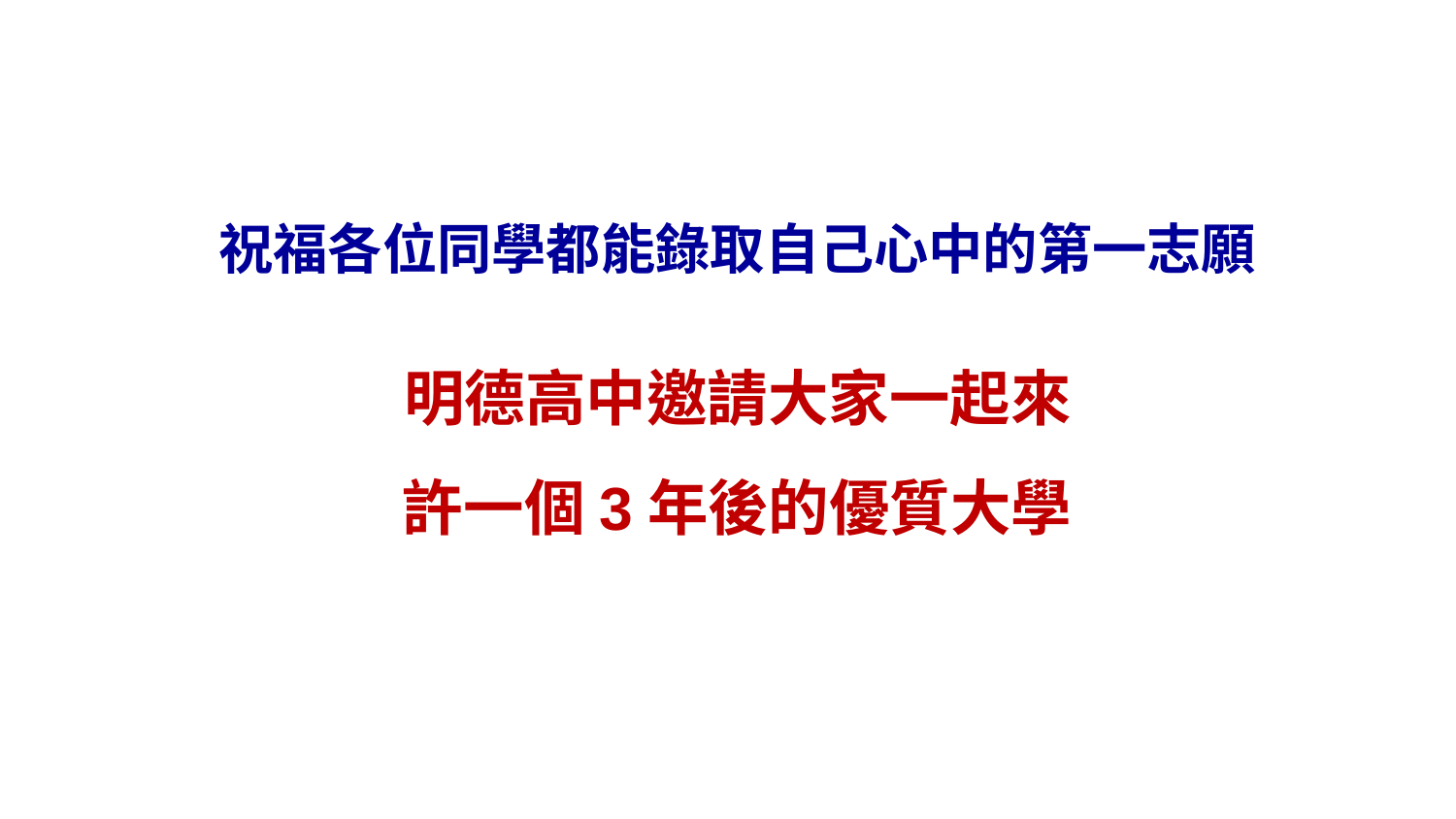

祝福各位同學都能錄取自己心中的第一志願

明德高中邀請大家一起來
許一個3年後的優質大學